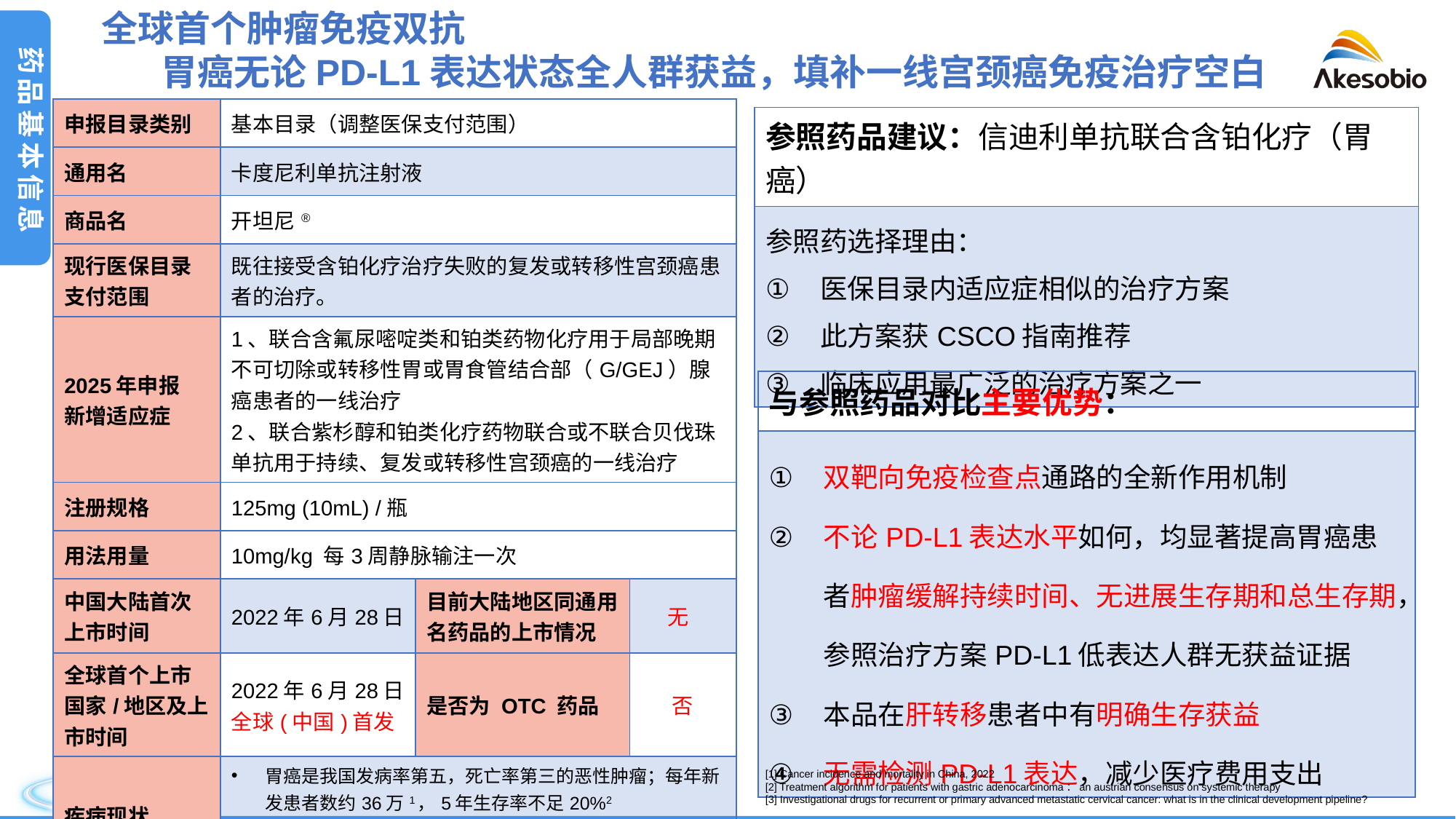

全球首个肿瘤免疫双抗
        胃癌无论PD-L1表达状态全人群获益，填补一线宫颈癌免疫治疗空白

药品基本信息
| 申报目录类别 | 基本目录（调整医保支付范围） |  |  |
| --- | --- | --- | --- |
| 通用名 | 卡度尼利单抗注射液 |  |  |
| 商品名 | 开坦尼® |  |  |
| 现行医保目录支付范围 | 既往接受含铂化疗治疗失败的复发或转移性宫颈癌患者的治疗。 |  |  |
| 2025年申报 新增适应症 | 1、联合含氟尿嘧啶类和铂类药物化疗用于局部晚期不可切除或转移性胃或胃食管结合部（G/GEJ）腺癌患者的一线治疗 2、联合紫杉醇和铂类化疗药物联合或不联合贝伐珠单抗用于持续、复发或转移性宫颈癌的一线治疗 |  |  |
| 注册规格 | 125mg (10mL) /瓶 |  |  |
| 用法用量 | 10mg/kg 每3周静脉输注一次 |  |  |
| 中国大陆首次上市时间 | 2022年6月28日 | 目前大陆地区同通用名药品的上市情况 | 无 |
| 全球首个上市国家/地区及上市时间 | 2022年6月28日 全球(中国)首发 | 是否为 OTC 药品 | 否 |
| 疾病现状 | 胃癌是我国发病率第五，死亡率第三的恶性肿瘤；每年新发患者数约36万1，5年生存率不足20%2 宫颈癌发病率是妇科肿瘤之首，每年新发患者约15万人；复发/转移性宫颈癌5年生存率不足17%3 |  |  |
| 参照药品建议：信迪利单抗联合含铂化疗（胃癌） |
| --- |
| 参照药选择理由： 医保目录内适应症相似的治疗方案 此方案获CSCO指南推荐 临床应用最广泛的治疗方案之一 |
| 与参照药品对比主要优势： |
| --- |
| 双靶向免疫检查点通路的全新作用机制 不论PD-L1表达水平如何，均显著提高胃癌患者肿瘤缓解持续时间、无进展生存期和总生存期， 参照治疗方案PD-L1低表达人群无获益证据 本品在肝转移患者中有明确生存获益 无需检测PD-L1表达，减少医疗费用支出 |
[1] Cancer incidence and mortality in China, 2022
[2] Treatment algorithm for patients with gastric adenocarcinoma：an austrian consensus on systemic therapy
[3] Investigational drugs for recurrent or primary advanced metastatic cervical cancer: what is in the clinical development pipeline?